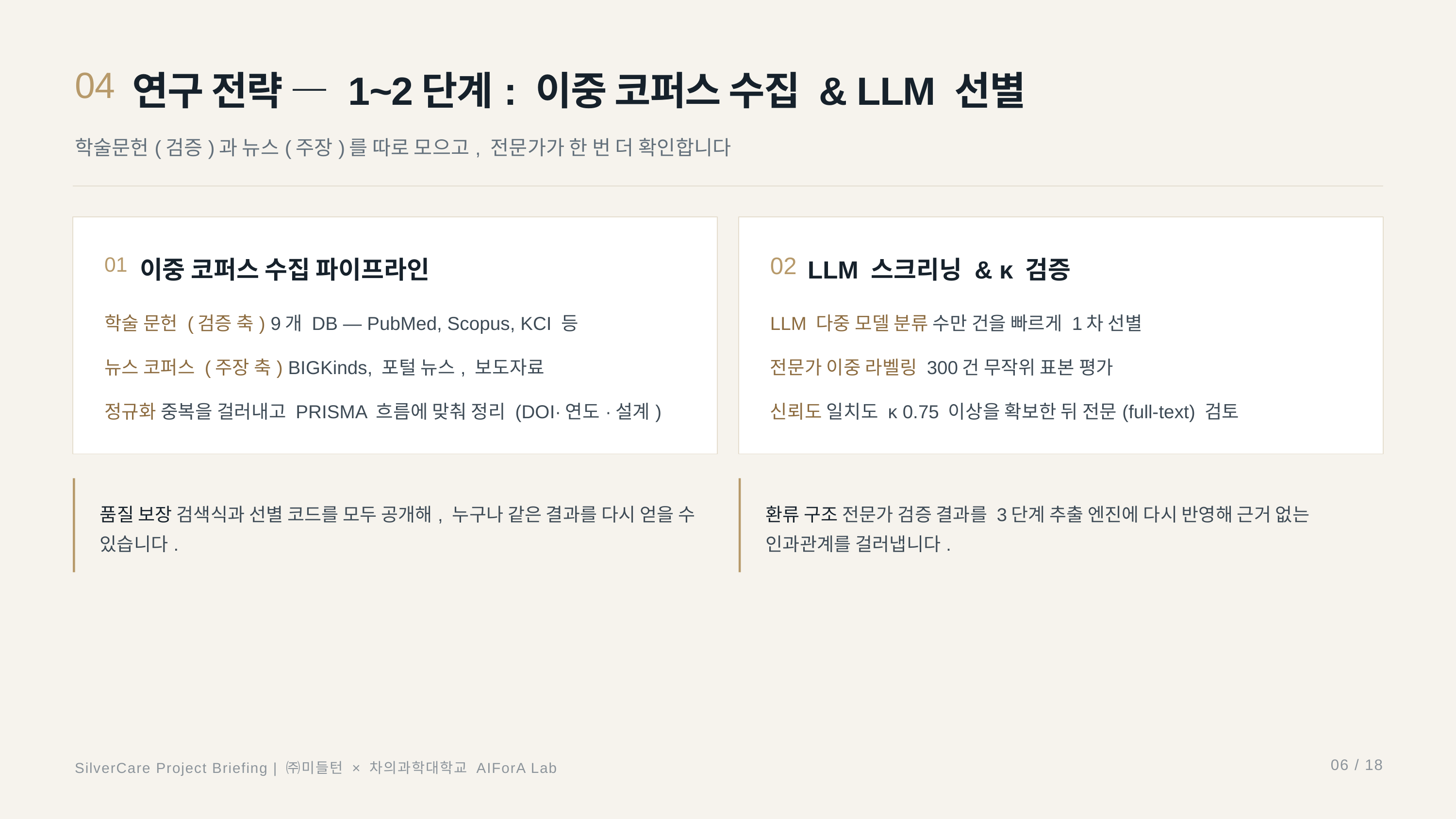

연구 전략 — 1~2단계: 이중 코퍼스 수집 & LLM 선별
04
학술문헌(검증)과 뉴스(주장)를 따로 모으고, 전문가가 한 번 더 확인합니다

이중 코퍼스 수집 파이프라인
LLM 스크리닝 & κ 검증
01
02
학술 문헌 (검증 축) 9개 DB — PubMed, Scopus, KCI 등
LLM 다중 모델 분류 수만 건을 빠르게 1차 선별
뉴스 코퍼스 (주장 축) BIGKinds, 포털 뉴스, 보도자료
전문가 이중 라벨링 300건 무작위 표본 평가
정규화 중복을 걸러내고 PRISMA 흐름에 맞춰 정리 (DOI·연도·설계)
신뢰도 일치도 κ 0.75 이상을 확보한 뒤 전문(full-text) 검토

품질 보장 검색식과 선별 코드를 모두 공개해, 누구나 같은 결과를 다시 얻을 수 있습니다.
환류 구조 전문가 검증 결과를 3단계 추출 엔진에 다시 반영해 근거 없는 인과관계를 걸러냅니다.
SilverCare Project Briefing | ㈜미들턴 × 차의과학대학교 AIForA Lab
06 / 18